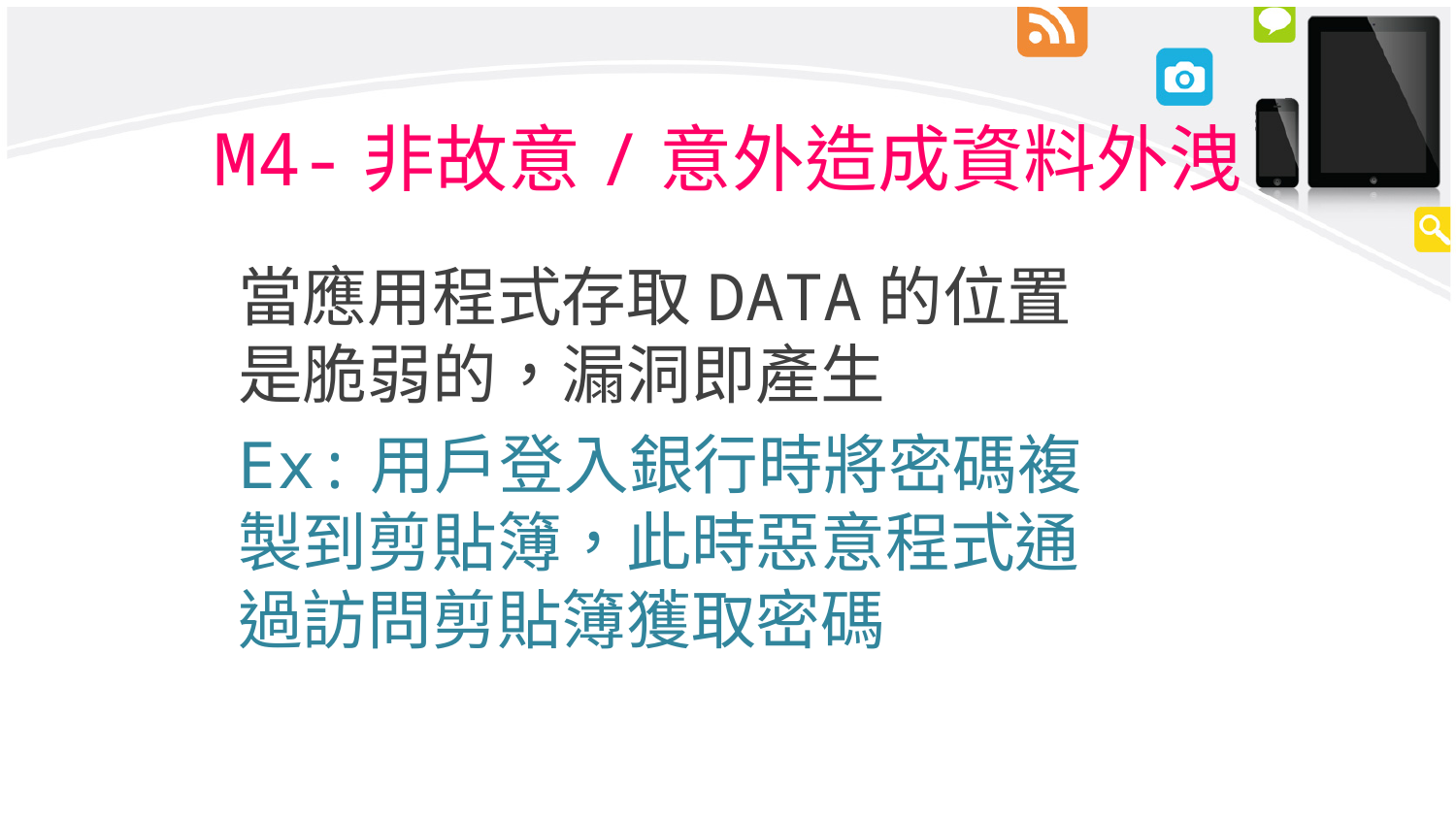

# M4-非故意/意外造成資料外洩
當應用程式存取DATA的位置是脆弱的，漏洞即產生
Ex:用戶登入銀行時將密碼複製到剪貼簿，此時惡意程式通過訪問剪貼簿獲取密碼